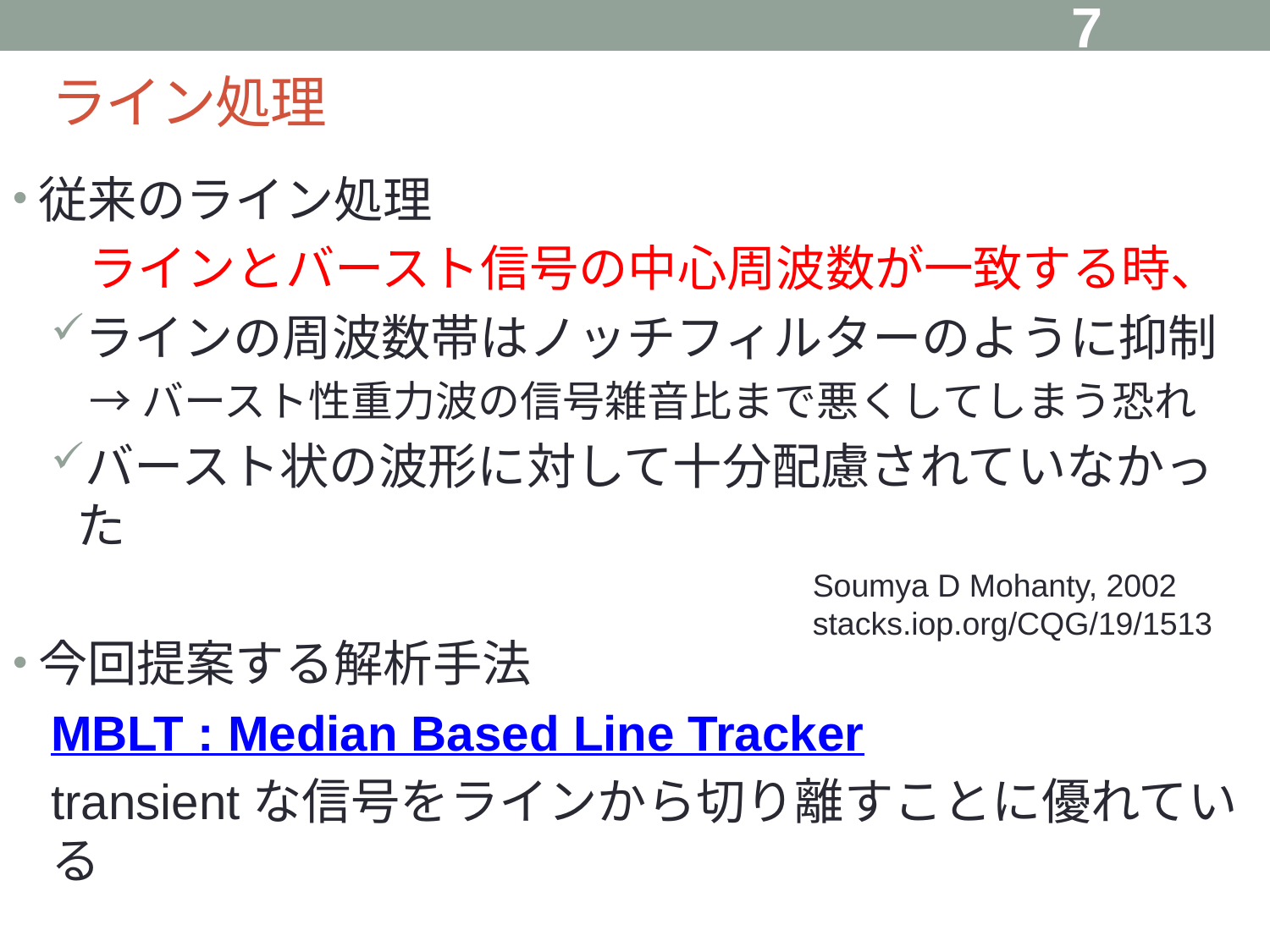

7
# ライン処理
従来のライン処理
ラインとバースト信号の中心周波数が一致する時、
ラインの周波数帯はノッチフィルターのように抑制
→バースト性重力波の信号雑音比まで悪くしてしまう恐れ
バースト状の波形に対して十分配慮されていなかった

今回提案する解析手法
MBLT : Median Based Line Tracker
transientな信号をラインから切り離すことに優れている

Soumya D Mohanty, 2002
stacks.iop.org/CQG/19/1513